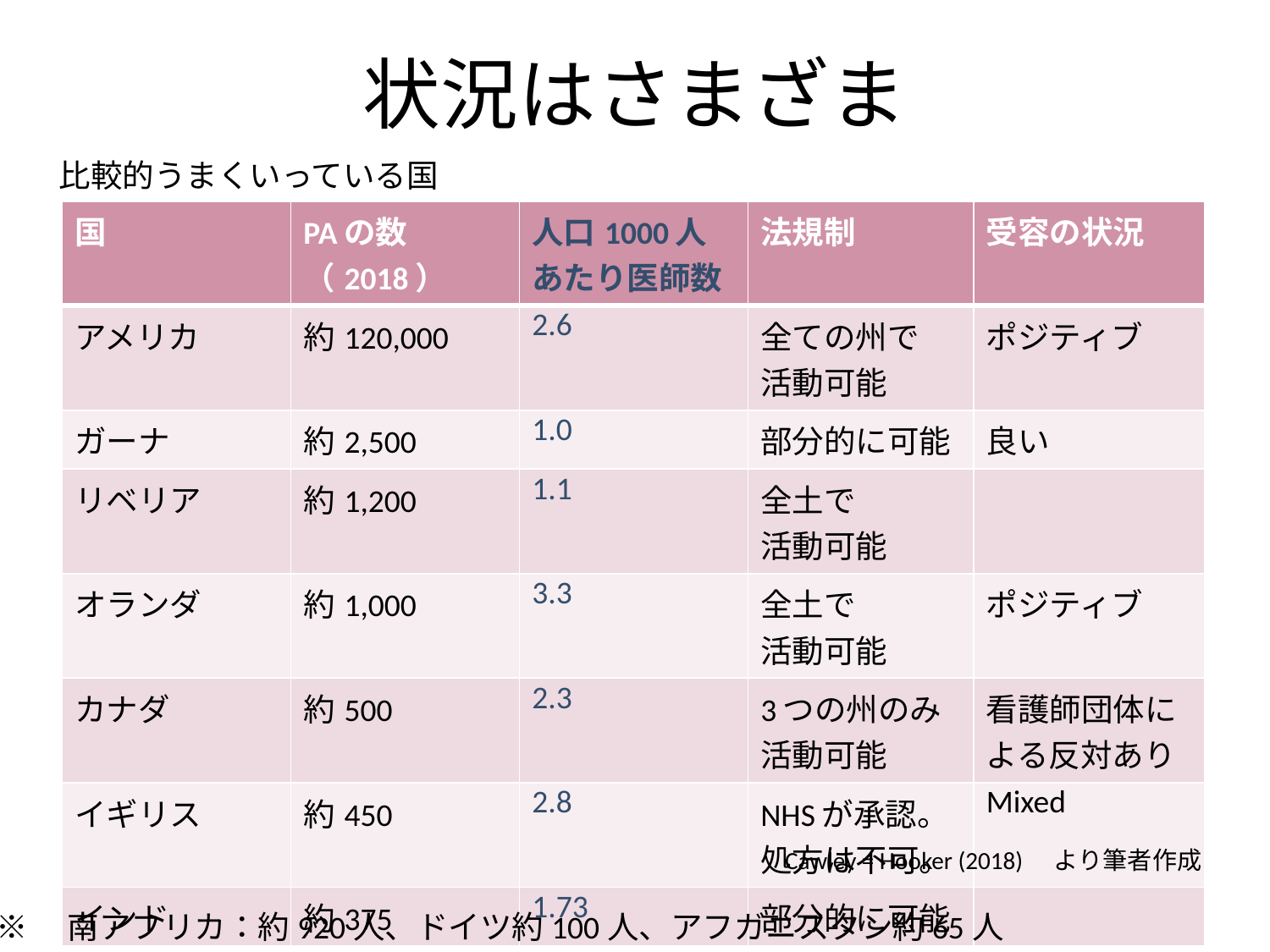

# 状況はさまざま
比較的うまくいっている国
| 国 | PAの数（2018） | 人口1000人 あたり医師数 | 法規制 | 受容の状況 |
| --- | --- | --- | --- | --- |
| アメリカ | 約120,000 | 2.6 | 全ての州で 活動可能 | ポジティブ |
| ガーナ | 約2,500 | 1.0 | 部分的に可能 | 良い |
| リベリア | 約1,200 | 1.1 | 全土で 活動可能 |  |
| オランダ | 約1,000 | 3.3 | 全土で 活動可能 | ポジティブ |
| カナダ | 約500 | 2.3 | 3つの州のみ活動可能 | 看護師団体による反対あり |
| イギリス | 約450 | 2.8 | NHSが承認。処方は不可。 | Mixed |
| インド | 約375 | 1.73 | 部分的に可能 |  |
Cawley = Hooker (2018)　より筆者作成
※　南アフリカ：約920人、ドイツ約100人、アフガニスタン約65人